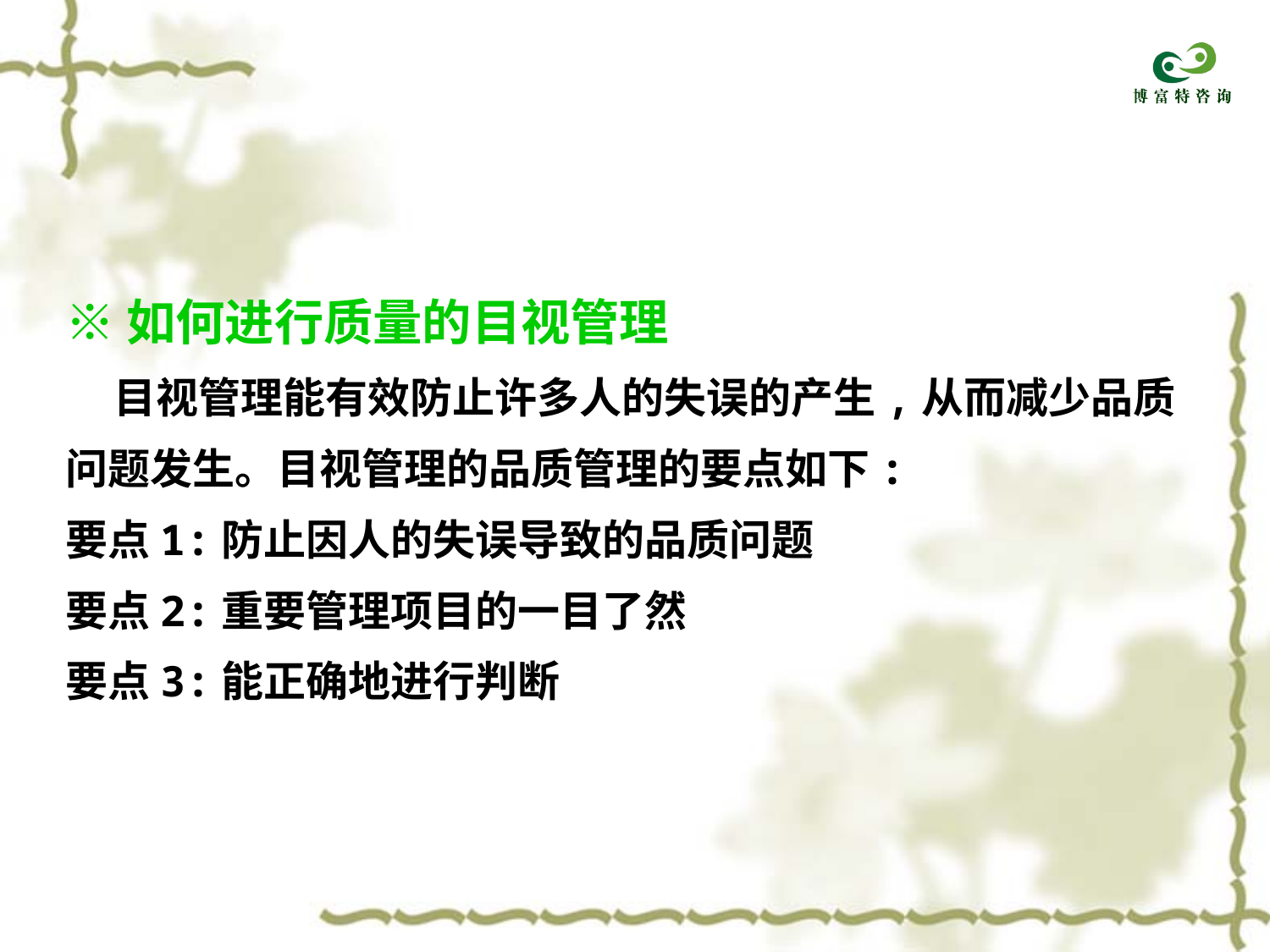

※如何进行质量的目视管理
    目视管理能有效防止许多人的失误的产生,从而减少品质
问题发生。目视管理的品质管理的要点如下:
要点1:防止因人的失误导致的品质问题
要点2:重要管理项目的一目了然
要点3:能正确地进行判断